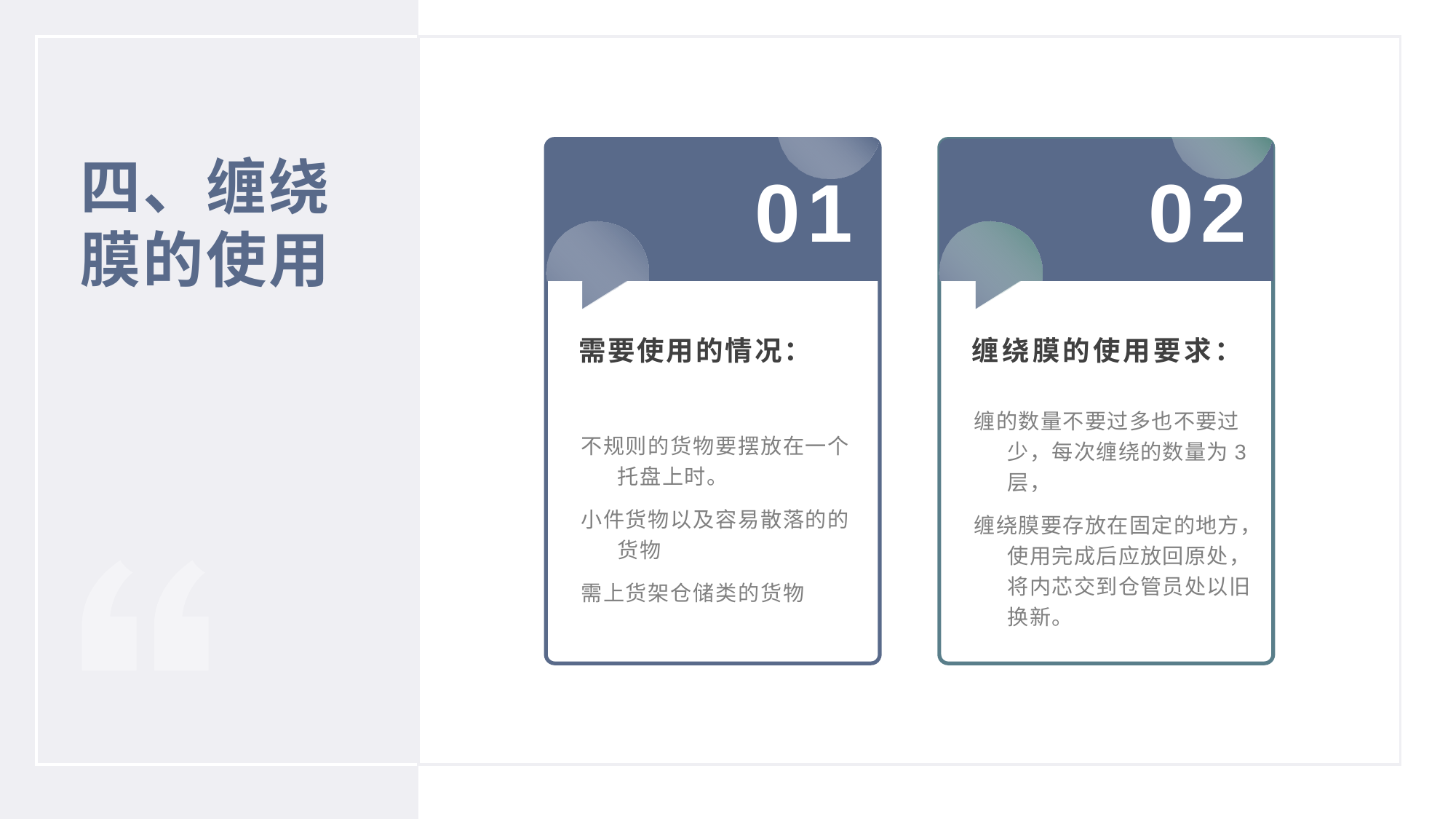

01

02
四、缠绕膜的使用

需要使用的情况：
缠绕膜的使用要求：
不规则的货物要摆放在一个托盘上时。
小件货物以及容易散落的的货物
需上货架仓储类的货物
缠的数量不要过多也不要过少，每次缠绕的数量为3层，
缠绕膜要存放在固定的地方，使用完成后应放回原处，将内芯交到仓管员处以旧换新。